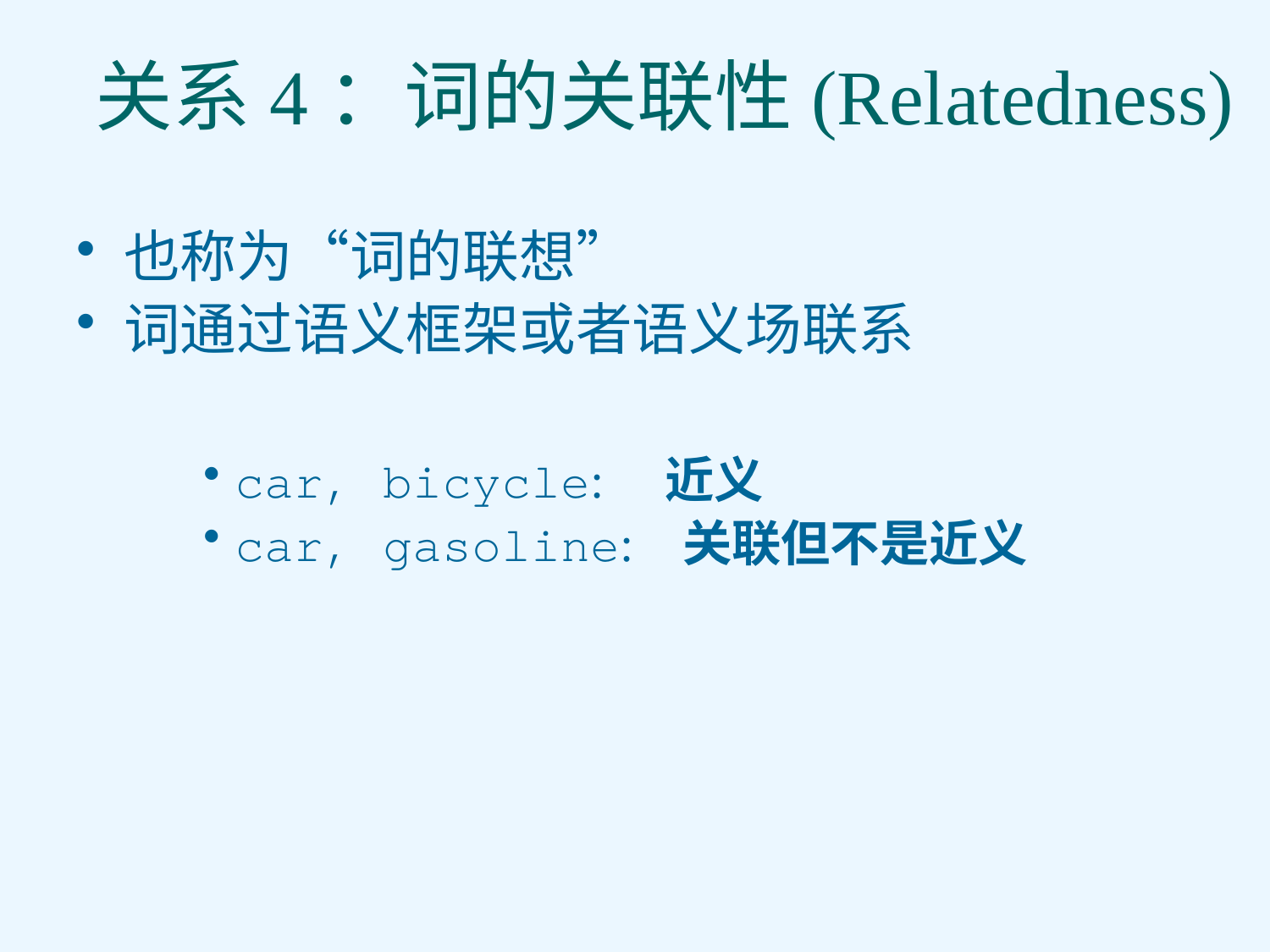

# 关系4：词的关联性(Relatedness)
也称为“词的联想”
词通过语义框架或者语义场联系

car, bicycle:    近义
car, gasoline:   关联但不是近义